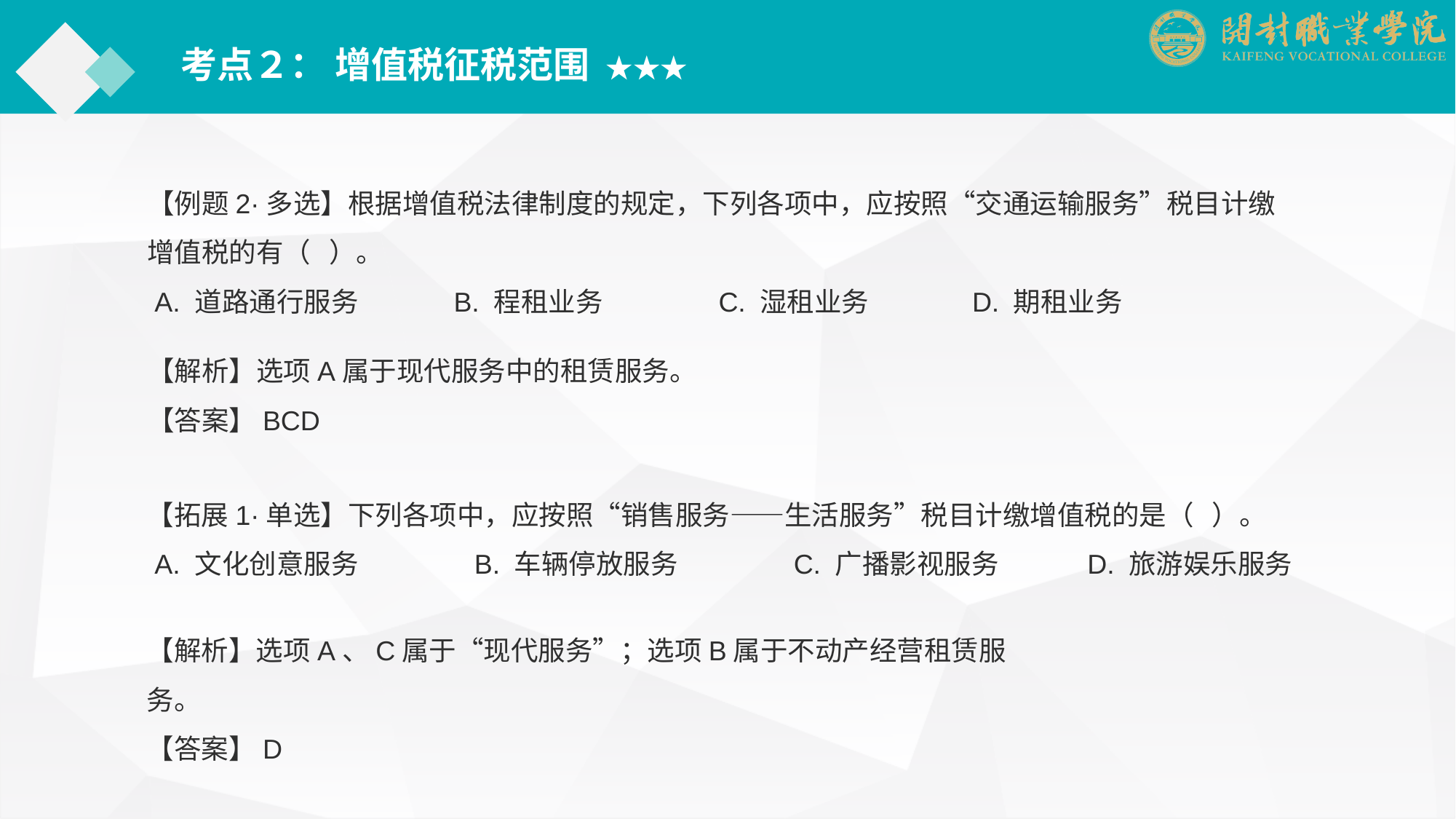

考点２： 增值税征税范围  ★★★
【例题2·多选】根据增值税法律制度的规定，下列各项中，应按照“交通运输服务”税目计缴增值税的有（   ）。
 A. 道路通行服务	　　　B. 程租业务　　　　C. 湿租业务	　　D. 期租业务
【解析】选项A属于现代服务中的租赁服务。
【答案】BCD
【拓展1·单选】下列各项中，应按照“销售服务——生活服务”税目计缴增值税的是（   ）。
 A. 文化创意服务		B. 车辆停放服务　　　　C. 广播影视服务	　　 D. 旅游娱乐服务
【解析】选项A、C属于“现代服务”；选项B属于不动产经营租赁服务。
【答案】D